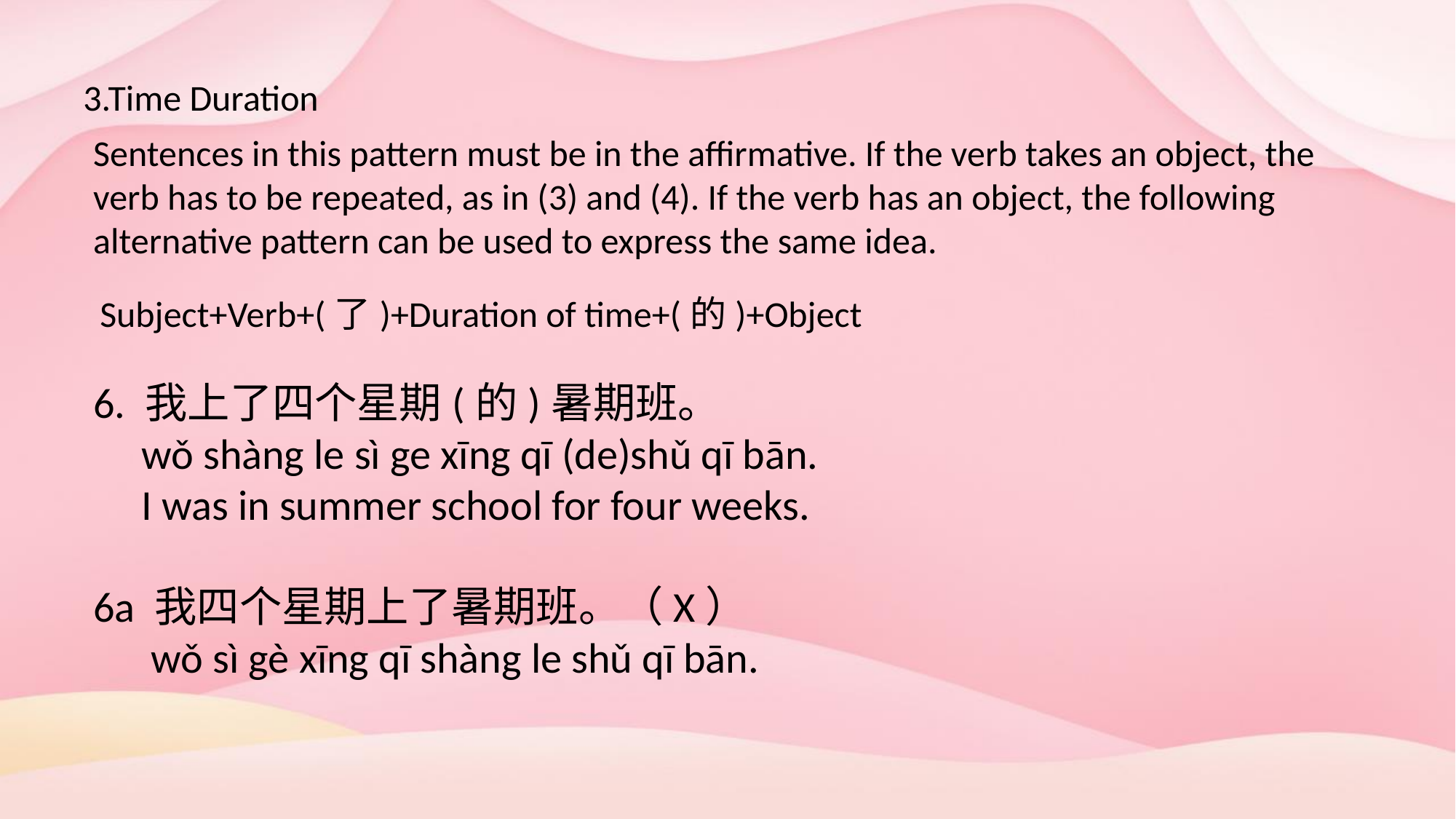

3.Time Duration
Sentences in this pattern must be in the affirmative. If the verb takes an object, the verb has to be repeated, as in (3) and (4). If the verb has an object, the following alternative pattern can be used to express the same idea.
Subject+Verb+(了)+Duration of time+(的)+Object
6. 我上了四个星期(的)暑期班。
     wǒ shàng le sì ge xīng qī (de)shǔ qī bān.
     I was in summer school for four weeks.

6a 我四个星期上了暑期班。（X）
      wǒ sì gè xīng qī shàng le shǔ qī bān.